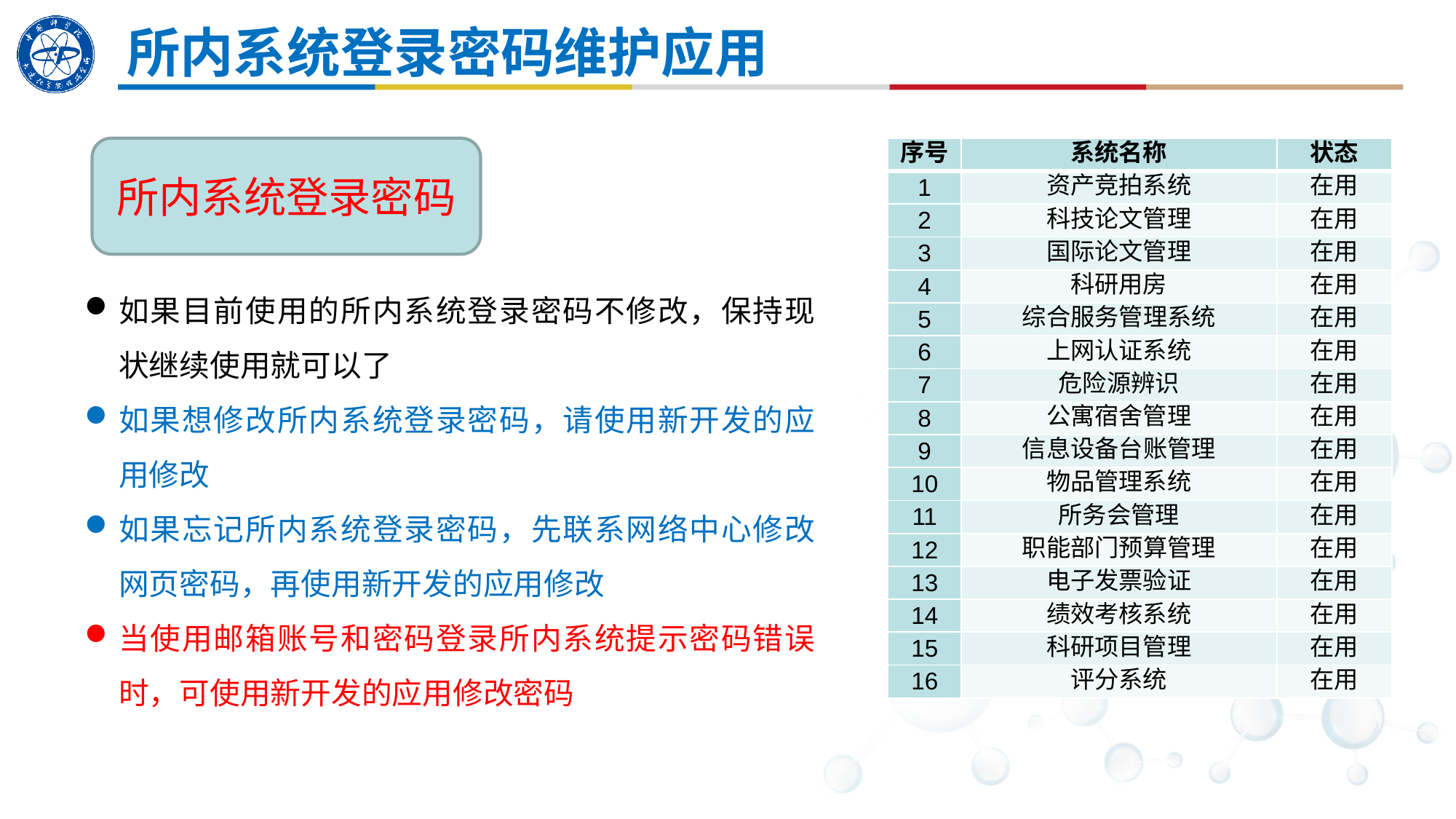

所内系统登录密码维护应用
所内系统登录密码
| 序号 | 系统名称 | 状态 |
| --- | --- | --- |
| 1 | 资产竞拍系统 | 在用 |
| 2 | 科技论文管理 | 在用 |
| 3 | 国际论文管理 | 在用 |
| 4 | 科研用房 | 在用 |
| 5 | 综合服务管理系统 | 在用 |
| 6 | 上网认证系统 | 在用 |
| 7 | 危险源辨识 | 在用 |
| 8 | 公寓宿舍管理 | 在用 |
| 9 | 信息设备台账管理 | 在用 |
| 10 | 物品管理系统 | 在用 |
| 11 | 所务会管理 | 在用 |
| 12 | 职能部门预算管理 | 在用 |
| 13 | 电子发票验证 | 在用 |
| 14 | 绩效考核系统 | 在用 |
| 15 | 科研项目管理 | 在用 |
| 16 | 评分系统 | 在用 |
如果目前使用的所内系统登录密码不修改，保持现状继续使用就可以了
如果想修改所内系统登录密码，请使用新开发的应用修改
如果忘记所内系统登录密码，先联系网络中心修改网页密码，再使用新开发的应用修改
当使用邮箱账号和密码登录所内系统提示密码错误时，可使用新开发的应用修改密码